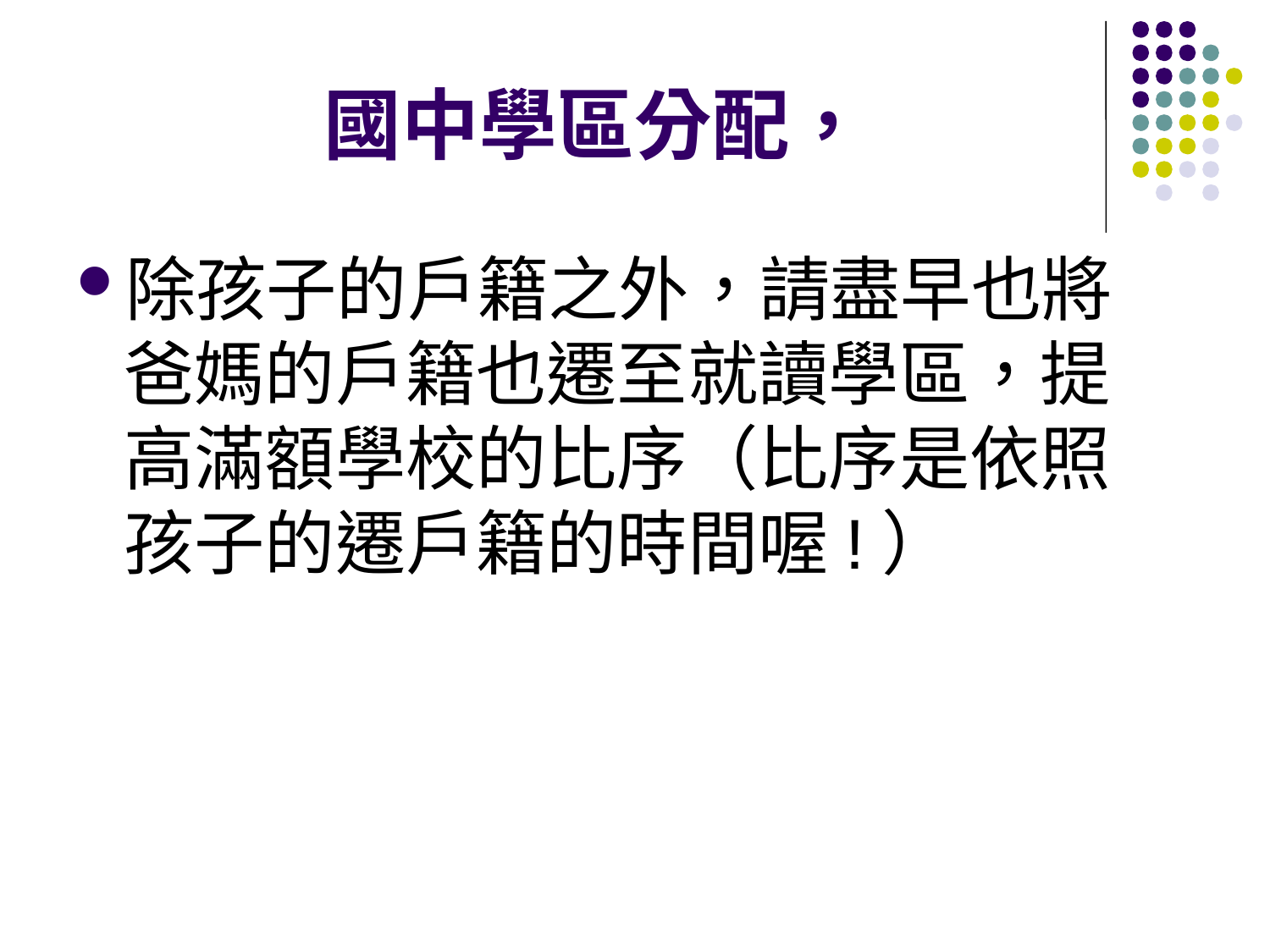

# 國中學區分配，
除孩子的戶籍之外，請盡早也將爸媽的戶籍也遷至就讀學區，提高滿額學校的比序（比序是依照孩子的遷戶籍的時間喔!）